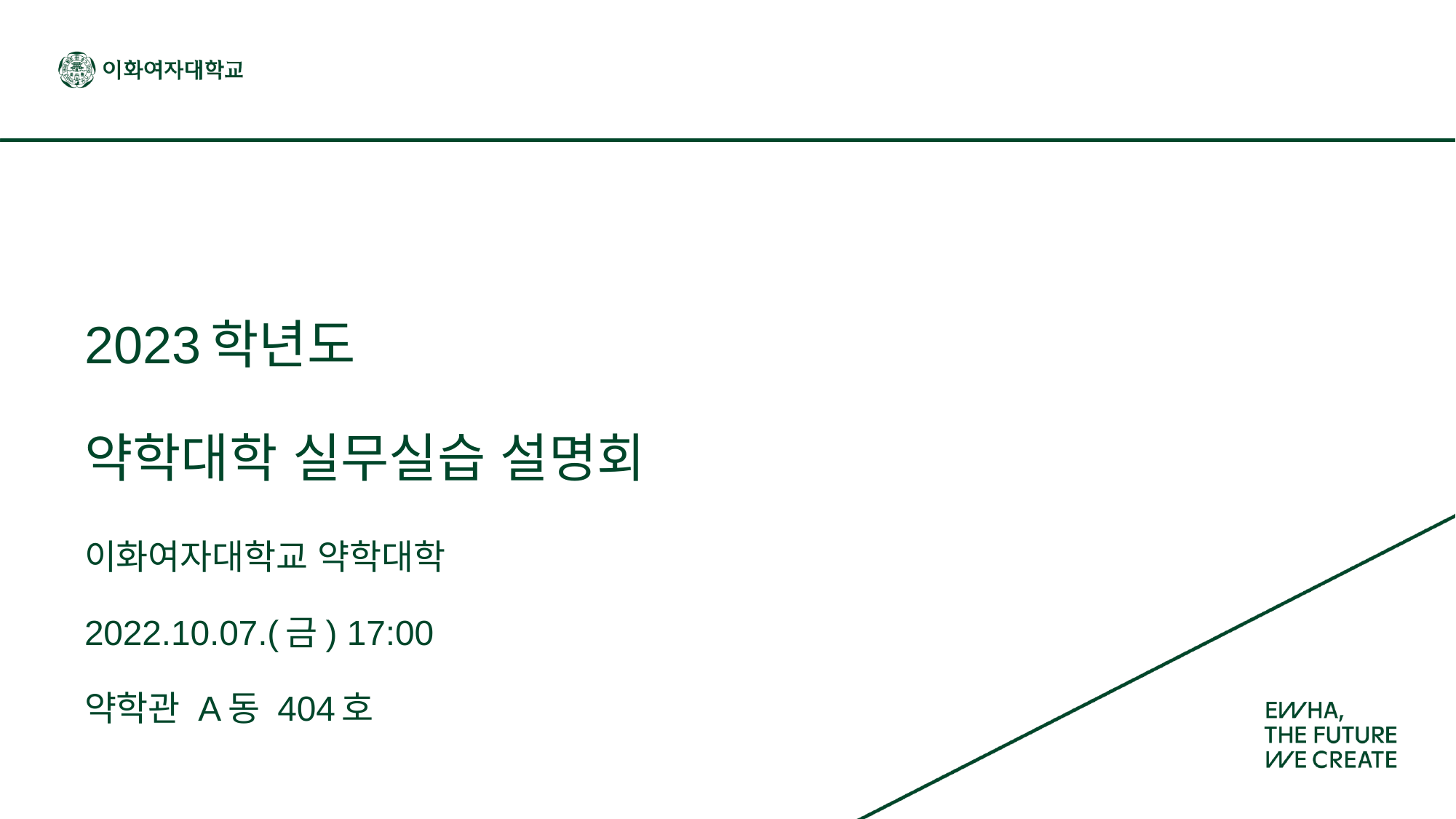

# 2023학년도 약학대학 실무실습 설명회
이화여자대학교 약학대학
2022.10.07.(금) 17:00
약학관 A동 404호